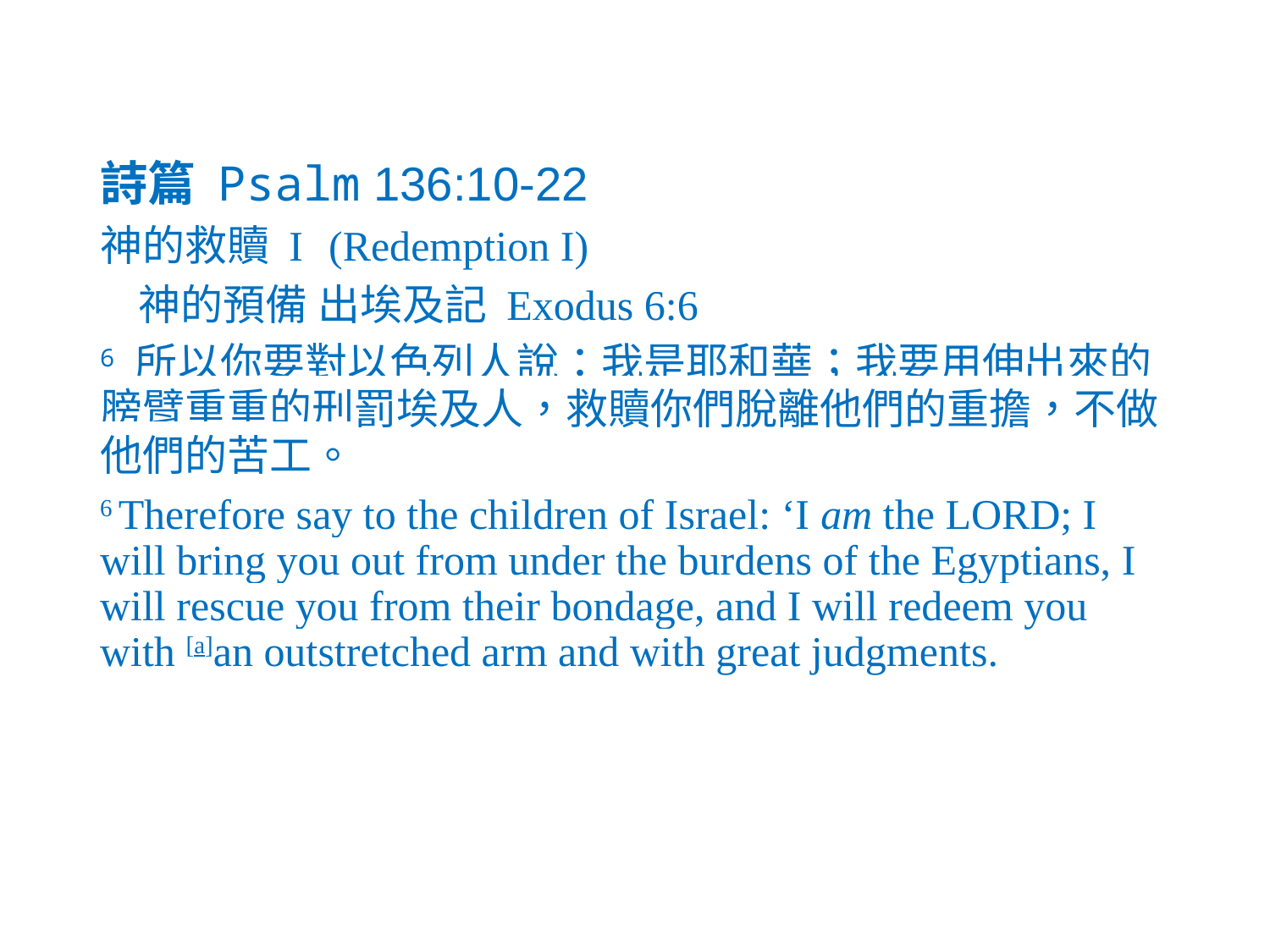

詩篇 Psalm 136:10-22
神的救贖 I (Redemption I)
   神的預備 出埃及記 Exodus 6:6
6 所以你要對以色列人說：我是耶和華；我要用伸出來的膀臂重重的刑罰埃及人，救贖你們脫離他們的重擔，不做他們的苦工。
6 Therefore say to the children of Israel: ‘I am the Lord; I will bring you out from under the burdens of the Egyptians, I will rescue you from their bondage, and I will redeem you with [a]an outstretched arm and with great judgments.